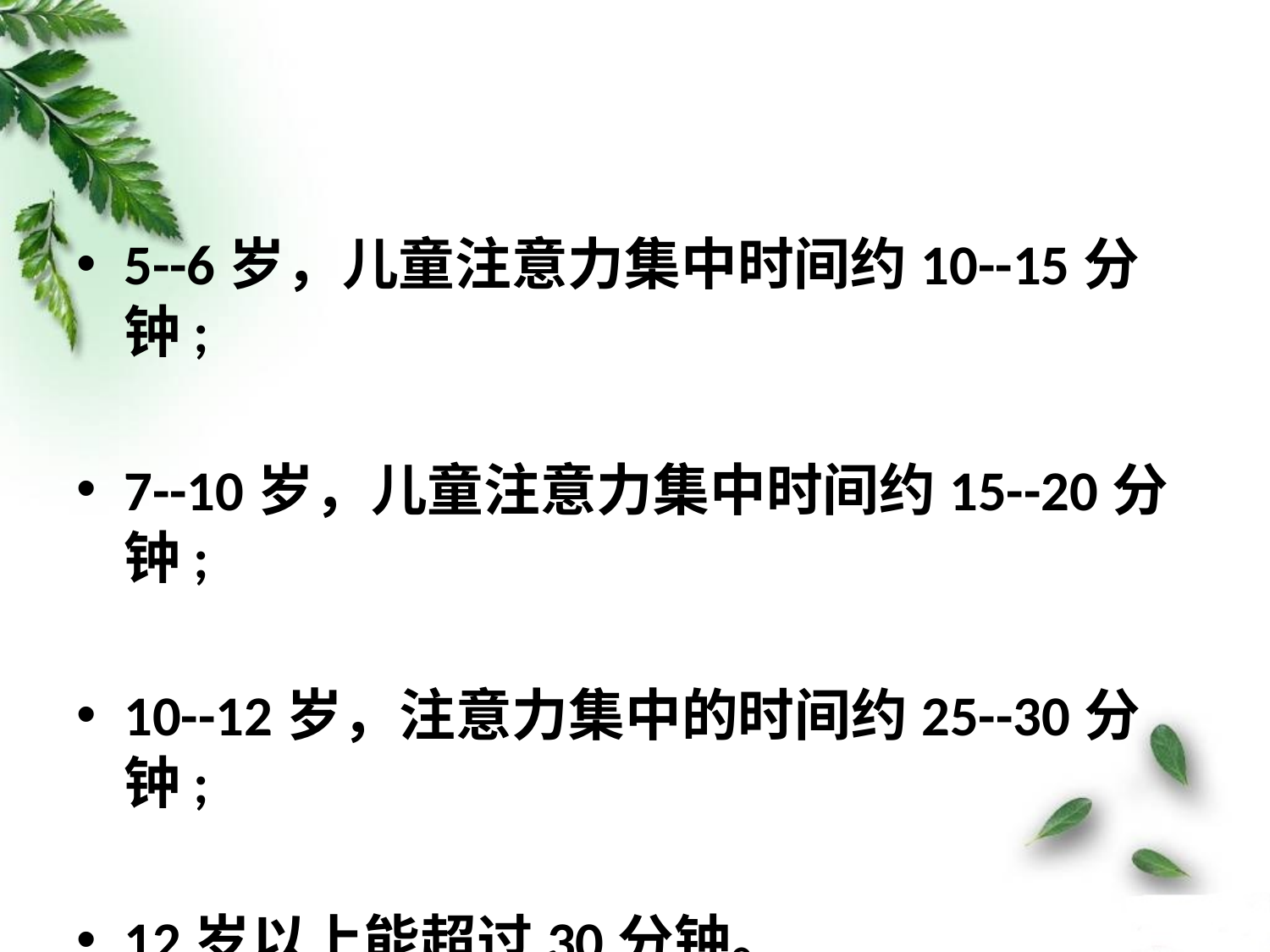

5--6岁，儿童注意力集中时间约10--15分钟;

7--10岁，儿童注意力集中时间约15--20分钟;

10--12岁，注意力集中的时间约25--30分钟;

12岁以上能超过30分钟。